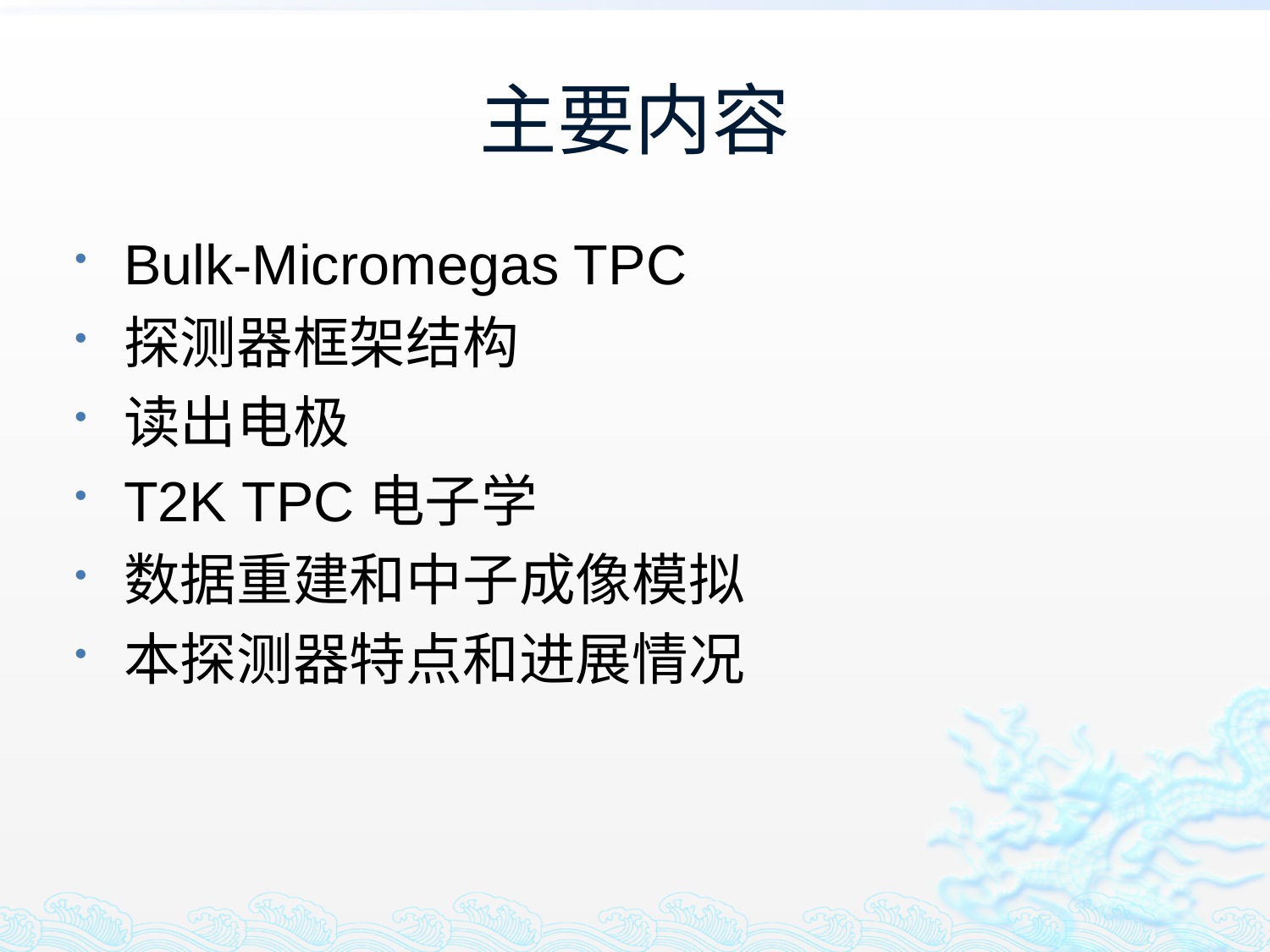

# 主要内容
Bulk-Micromegas TPC
探测器框架结构
读出电极
T2K TPC电子学
数据重建和中子成像模拟
本探测器特点和进展情况